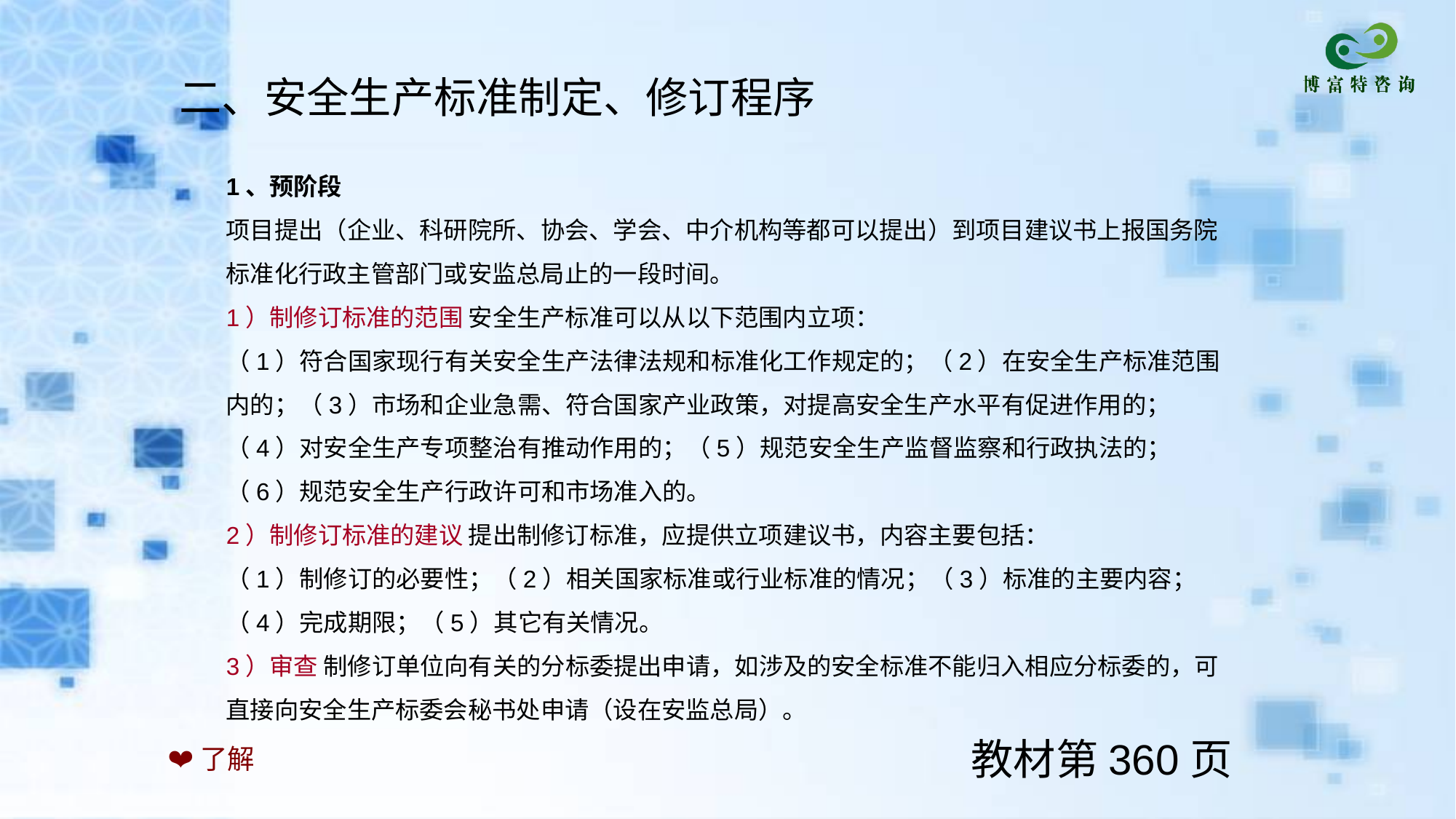

二、安全生产标准制定、修订程序
1、预阶段
项目提出（企业、科研院所、协会、学会、中介机构等都可以提出）到项目建议书上报国务院 标准化行政主管部门或安监总局止的一段时间。
1）制修订标准的范围 安全生产标准可以从以下范围内立项：
（1）符合国家现行有关安全生产法律法规和标准化工作规定的；（2）在安全生产标准范围内的；（3）市场和企业急需、符合国家产业政策，对提高安全生产水平有促进作用的；（4）对安全生产专项整治有推动作用的；（5）规范安全生产监督监察和行政执法的；（6）规范安全生产行政许可和市场准入的。
2）制修订标准的建议 提出制修订标准，应提供立项建议书，内容主要包括：
（1）制修订的必要性；（2）相关国家标准或行业标准的情况；（3）标准的主要内容；（4）完成期限；（5）其它有关情况。
3）审查 制修订单位向有关的分标委提出申请，如涉及的安全标准不能归入相应分标委的，可直接向安全生产标委会秘书处申请（设在安监总局）。
❤了解
教材第360页